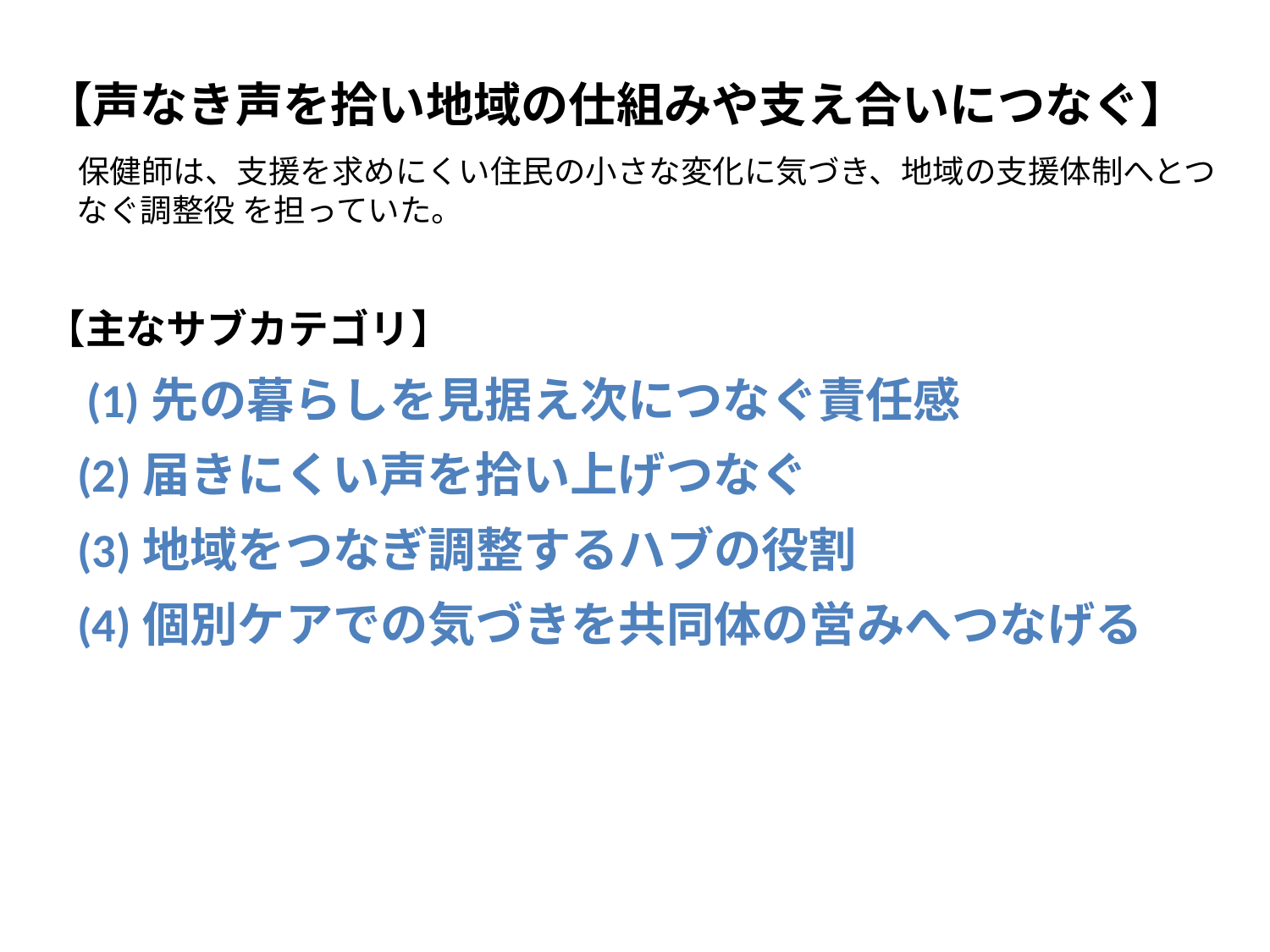

【声なき声を拾い地域の仕組みや支え合いにつなぐ】
　保健師は、支援を求めにくい住民の小さな変化に気づき、地域の支援体制へとつ　なぐ調整役 を担っていた。

【主なサブカテゴリ】
　(1)先の暮らしを見据え次につなぐ責任感
   (2)届きにくい声を拾い上げつなぐ
   (3)地域をつなぎ調整するハブの役割
   (4)個別ケアでの気づきを共同体の営みへつなげる